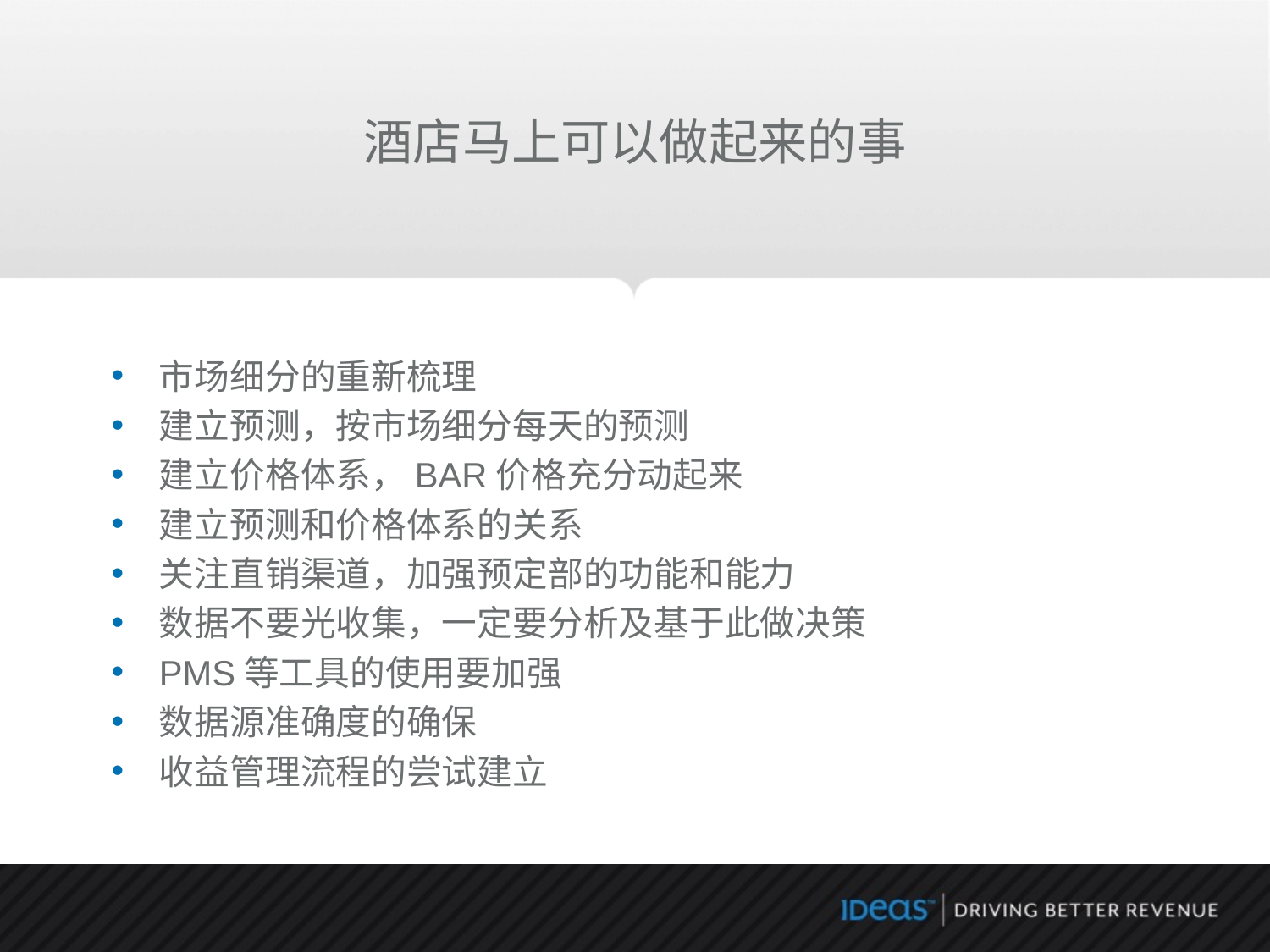

# 酒店马上可以做起来的事
市场细分的重新梳理
建立预测，按市场细分每天的预测
建立价格体系，BAR价格充分动起来
建立预测和价格体系的关系
关注直销渠道，加强预定部的功能和能力
数据不要光收集，一定要分析及基于此做决策
PMS等工具的使用要加强
数据源准确度的确保
收益管理流程的尝试建立